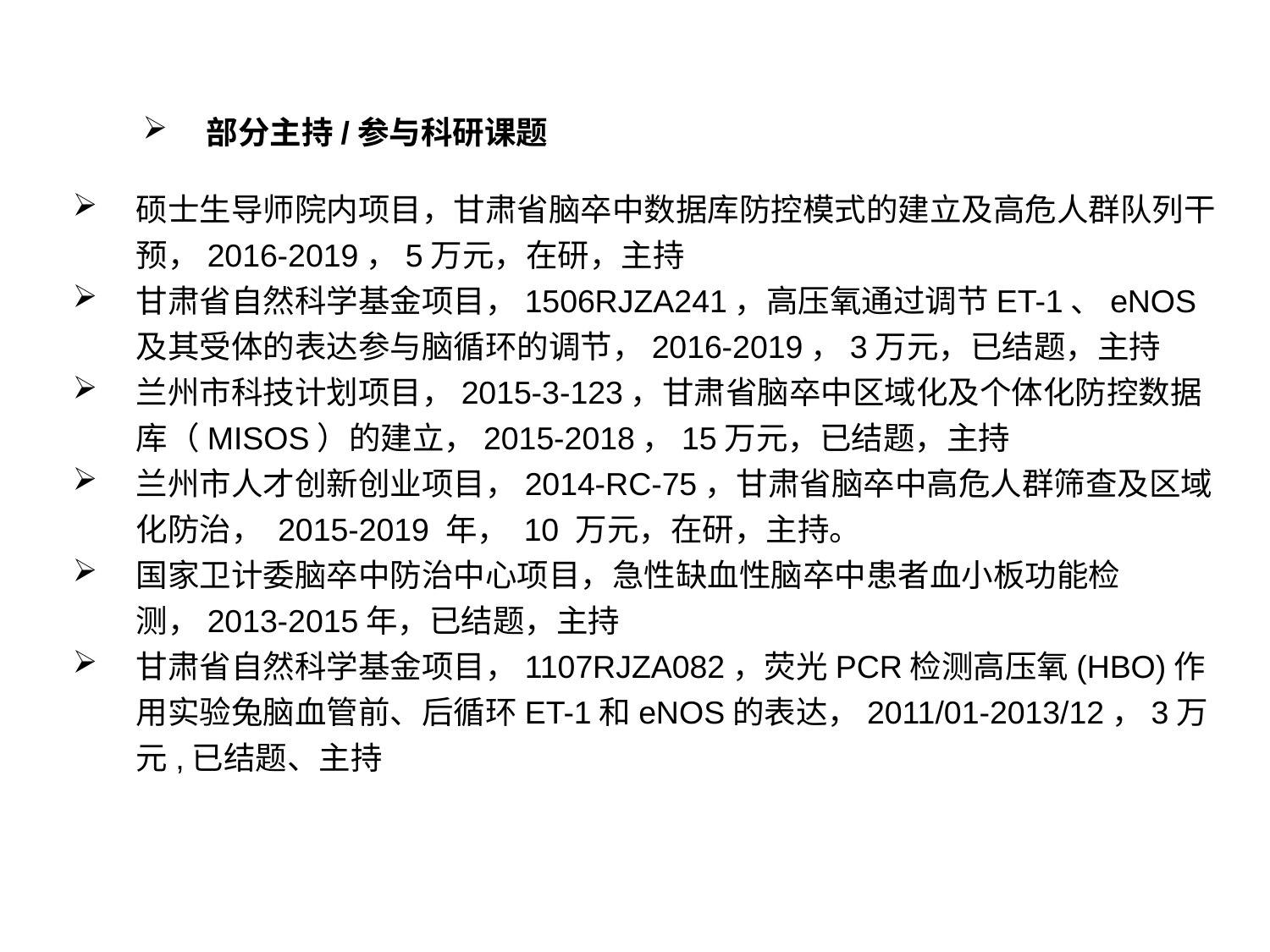

部分主持/参与科研课题
硕士生导师院内项目，甘肃省脑卒中数据库防控模式的建立及高危人群队列干预，2016-2019，5万元，在研，主持
甘肃省自然科学基金项目，1506RJZA241，高压氧通过调节ET-1、eNOS及其受体的表达参与脑循环的调节，2016-2019，3万元，已结题，主持
兰州市科技计划项目，2015-3-123，甘肃省脑卒中区域化及个体化防控数据库（MISOS）的建立，2015-2018，15万元，已结题，主持
兰州市人才创新创业项目，2014-RC-75，甘肃省脑卒中高危人群筛查及区域化防治， 2015-2019 年， 10 万元，在研，主持。
国家卫计委脑卒中防治中心项目，急性缺血性脑卒中患者血小板功能检测，2013-2015年，已结题，主持
甘肃省自然科学基金项目，1107RJZA082，荧光PCR检测高压氧(HBO)作用实验兔脑血管前、后循环ET-1和eNOS的表达，2011/01-2013/12，3万元,已结题、主持